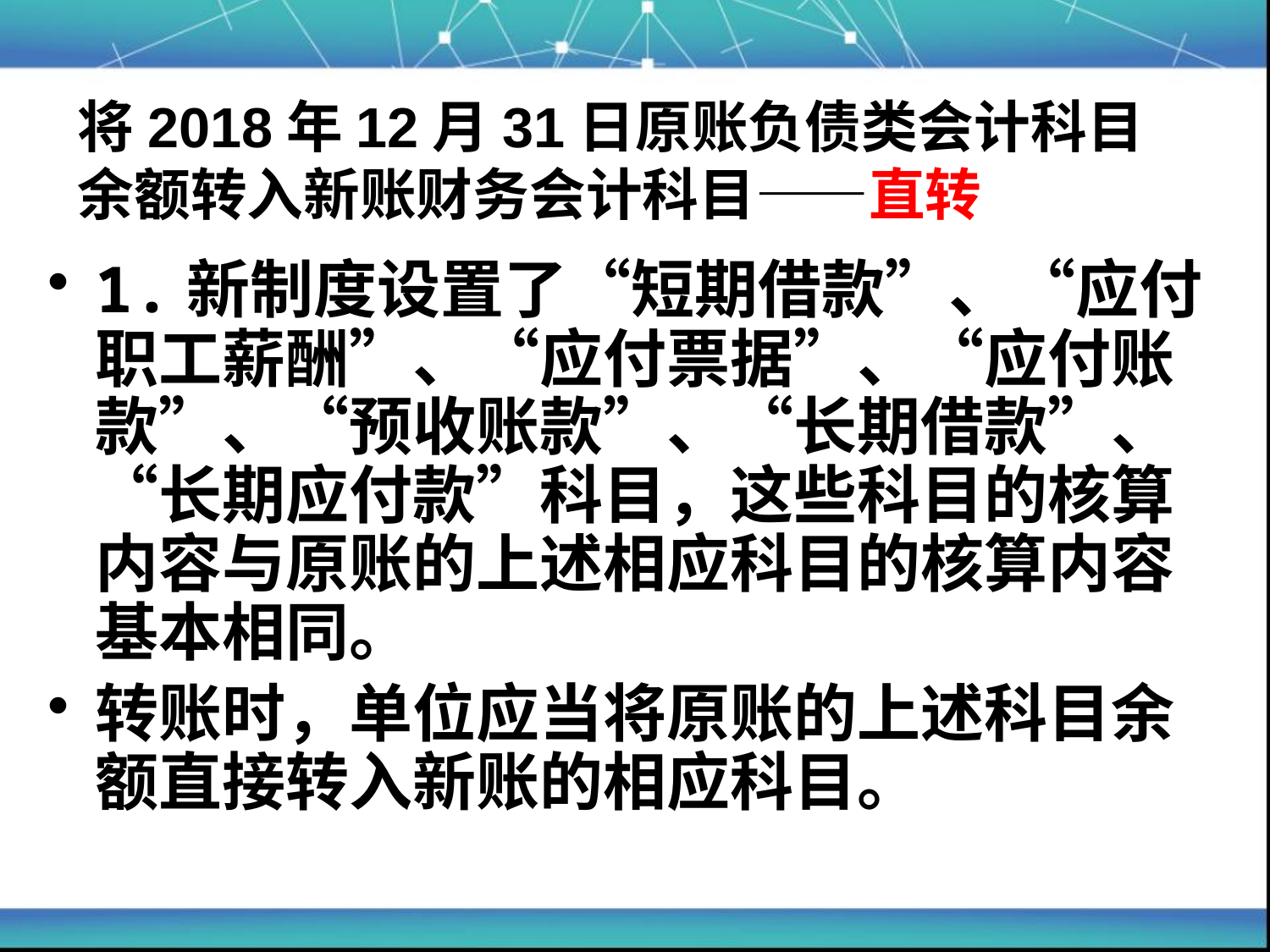

# 将2018年12月31日原账负债类会计科目余额转入新账财务会计科目——直转
1.新制度设置了“短期借款”、“应付职工薪酬”、“应付票据”、“应付账款”、“预收账款”、“长期借款”、“长期应付款”科目，这些科目的核算内容与原账的上述相应科目的核算内容基本相同。
转账时，单位应当将原账的上述科目余额直接转入新账的相应科目。